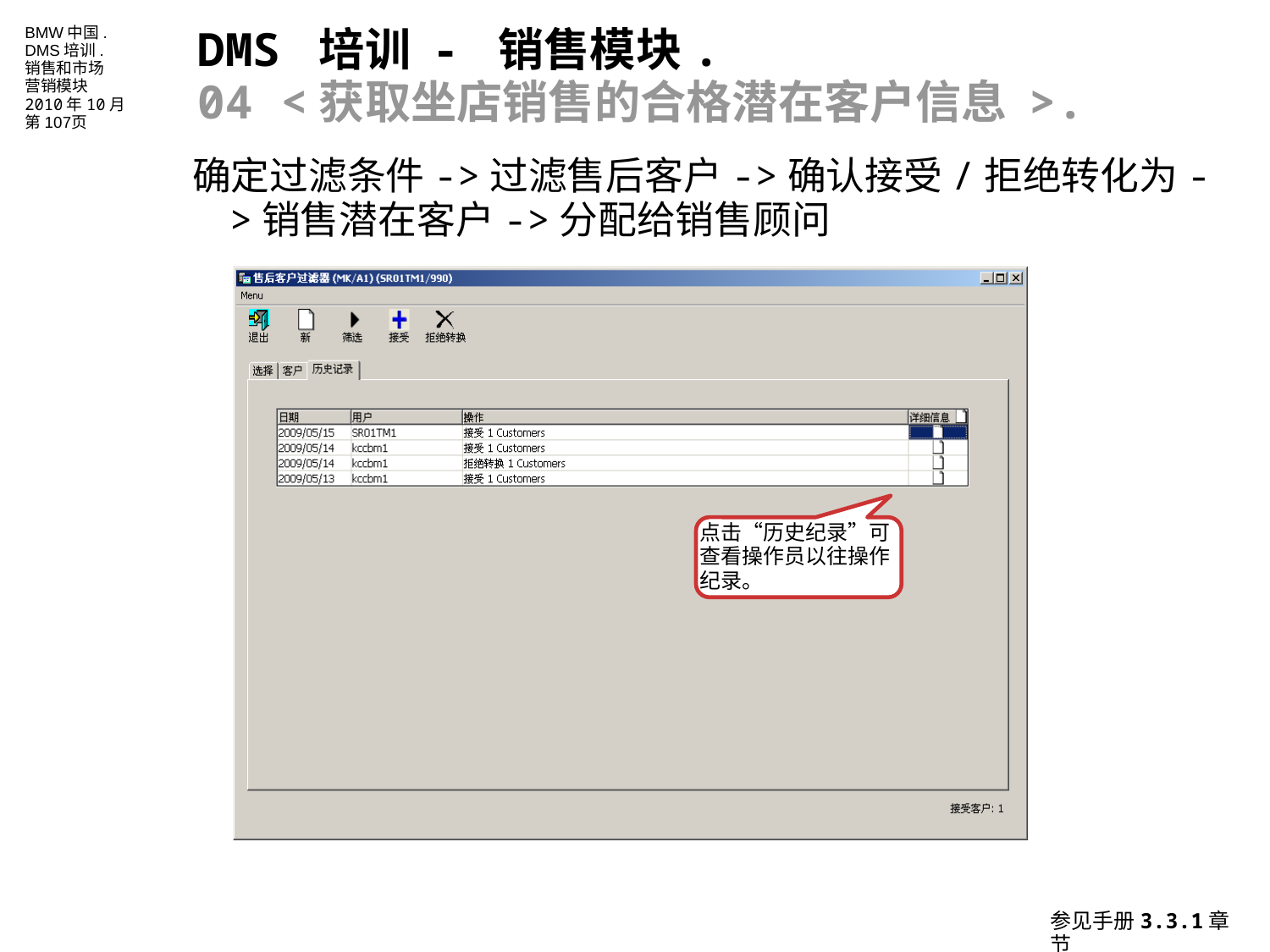

DMS 培训 - 销售模块.
04 <获取坐店销售的合格潜在客户信息 >.
确定过滤条件->过滤售后客户->确认接受/拒绝转化为->销售潜在客户->分配给销售顾问

点击“历史纪录”可查看操作员以往操作纪录。
参见手册3.3.1章节